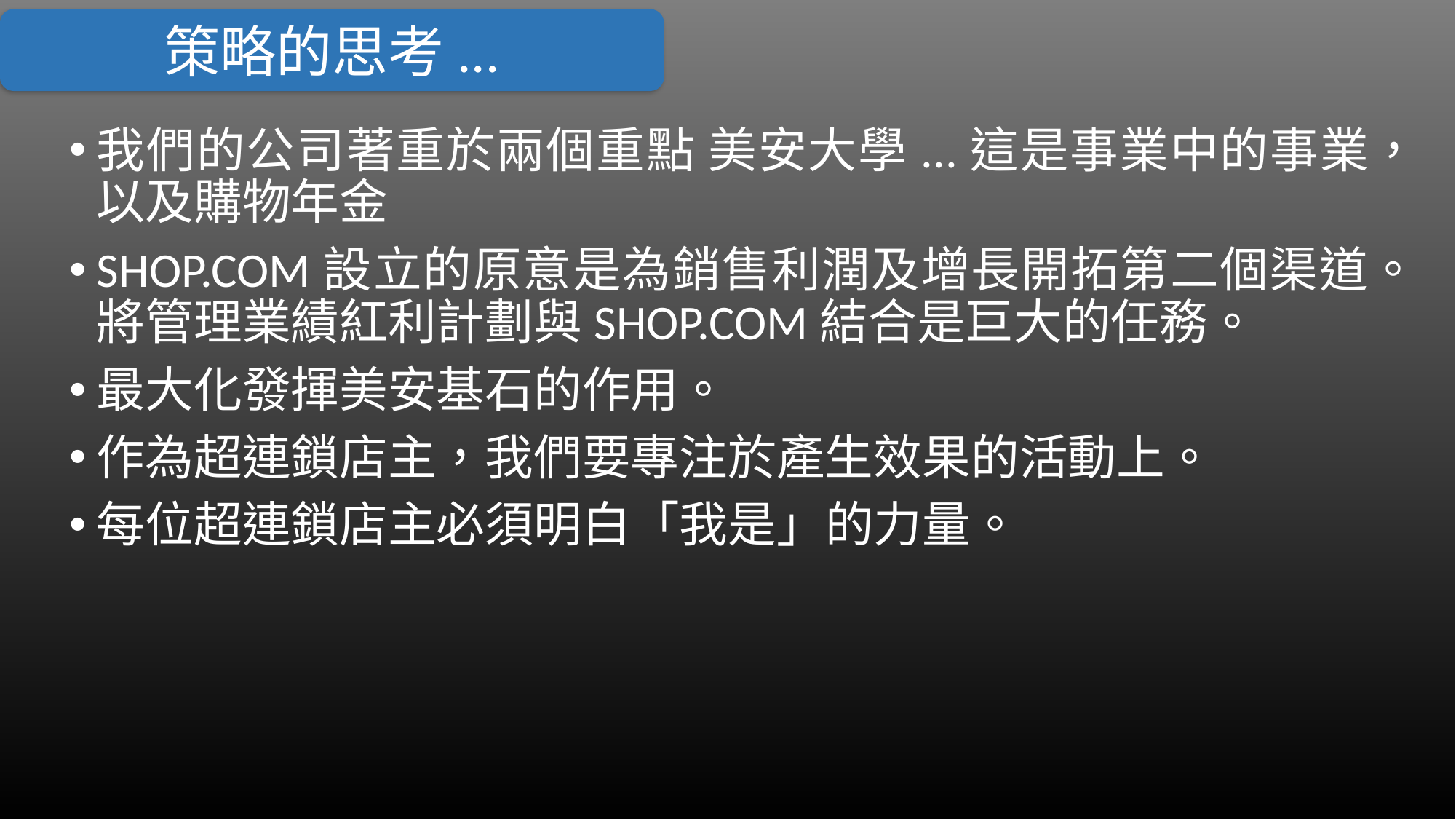

策略的思考...
我們的公司著重於兩個重點 美安大學...這是事業中的事業，以及購物年金
SHOP.COM設立的原意是為銷售利潤及增長開拓第二個渠道。將管理業績紅利計劃與SHOP.COM結合是巨大的任務。
最大化發揮美安基石的作用。
作為超連鎖店主，我們要專注於產生效果的活動上。
每位超連鎖店主必須明白「我是」的力量。